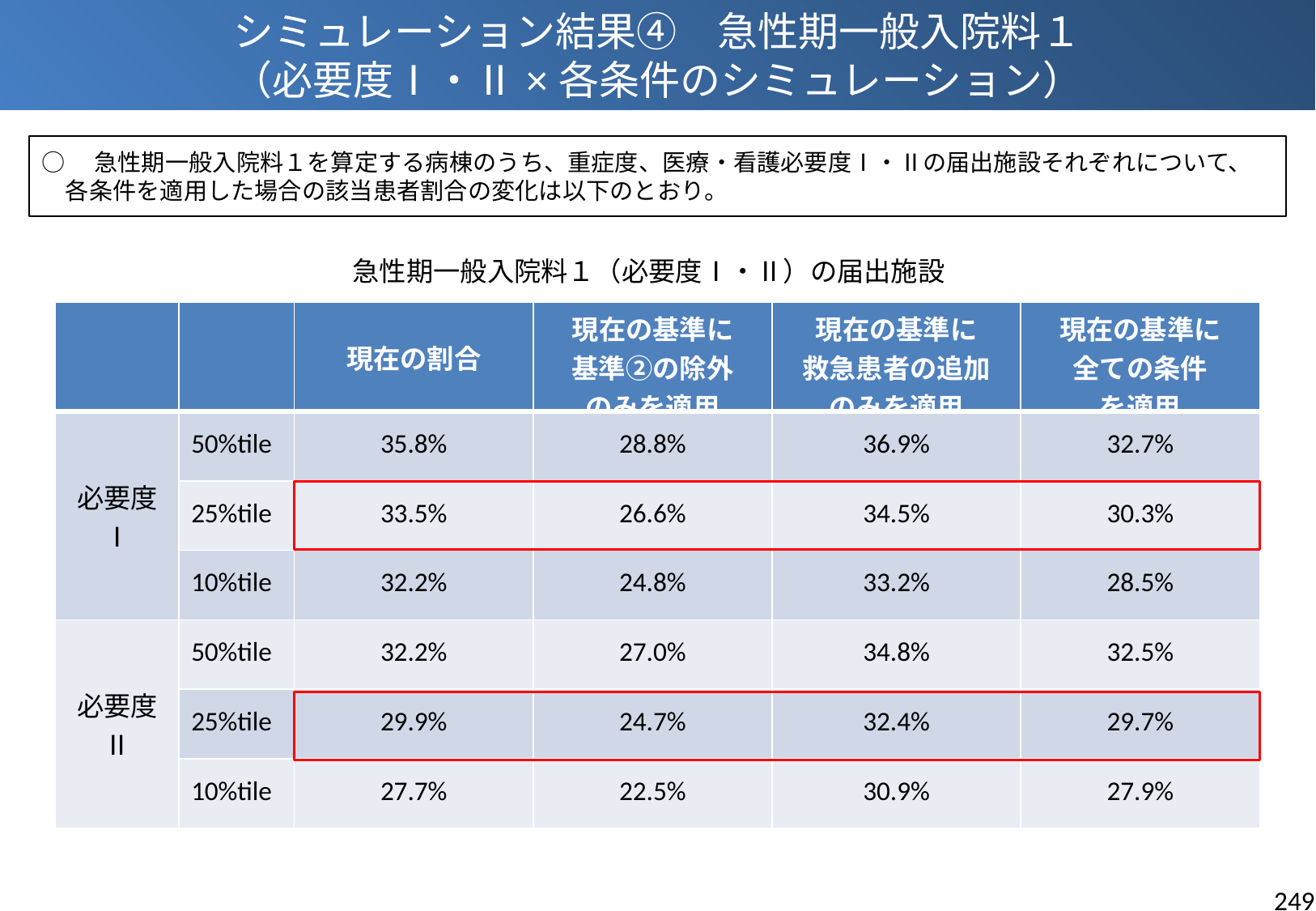

シミュレーション結果④　急性期一般入院料１
（必要度Ⅰ・Ⅱ×各条件のシミュレーション）
○　急性期一般入院料１を算定する病棟のうち、重症度、医療・看護必要度Ⅰ・Ⅱの届出施設それぞれについて、各条件を適用した場合の該当患者割合の変化は以下のとおり。
急性期一般入院料１（必要度Ⅰ・Ⅱ）の届出施設
|  |  | 現在の割合 | 現在の基準に 基準②の除外 のみを適用 | 現在の基準に 救急患者の追加 のみを適用 | 現在の基準に 全ての条件 を適用 |
| --- | --- | --- | --- | --- | --- |
| 必要度Ⅰ | 50%tile | 35.8% | 28.8% | 36.9% | 32.7% |
|  | 25%tile | 33.5% | 26.6% | 34.5% | 30.3% |
|  | 10%tile | 32.2% | 24.8% | 33.2% | 28.5% |
| 必要度Ⅱ | 50%tile | 32.2% | 27.0% | 34.8% | 32.5% |
|  | 25%tile | 29.9% | 24.7% | 32.4% | 29.7% |
|  | 10%tile | 27.7% | 22.5% | 30.9% | 27.9% |

249